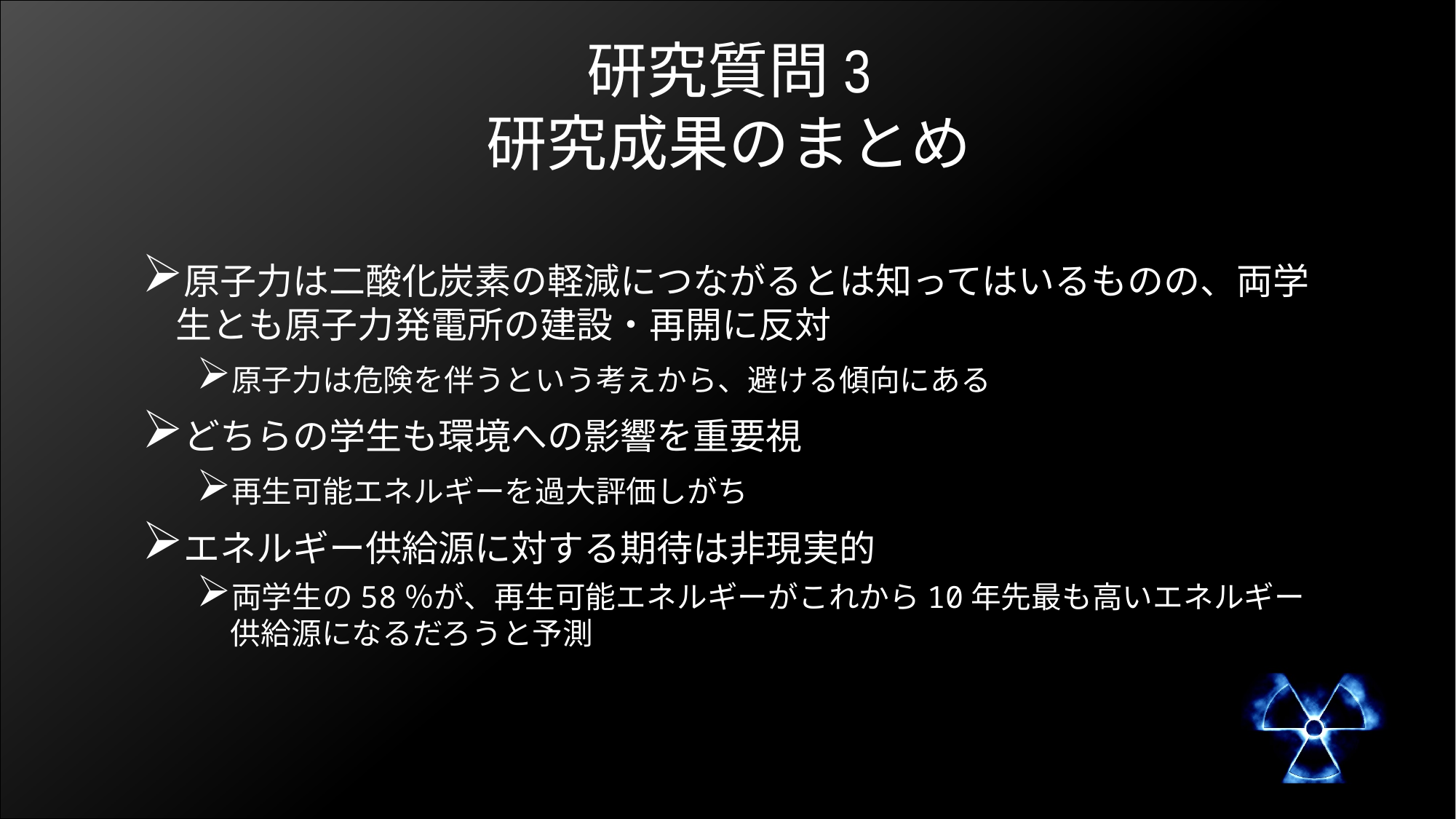

# 研究質問3 研究成果のまとめ
原子力は二酸化炭素の軽減につながるとは知ってはいるものの、両学生とも原子力発電所の建設・再開に反対
原子力は危険を伴うという考えから、避ける傾向にある
どちらの学生も環境への影響を重要視
再生可能エネルギーを過大評価しがち
エネルギー供給源に対する期待は非現実的
両学生の58％が、再生可能エネルギーがこれから10年先最も高いエネルギー供給源になるだろうと予測